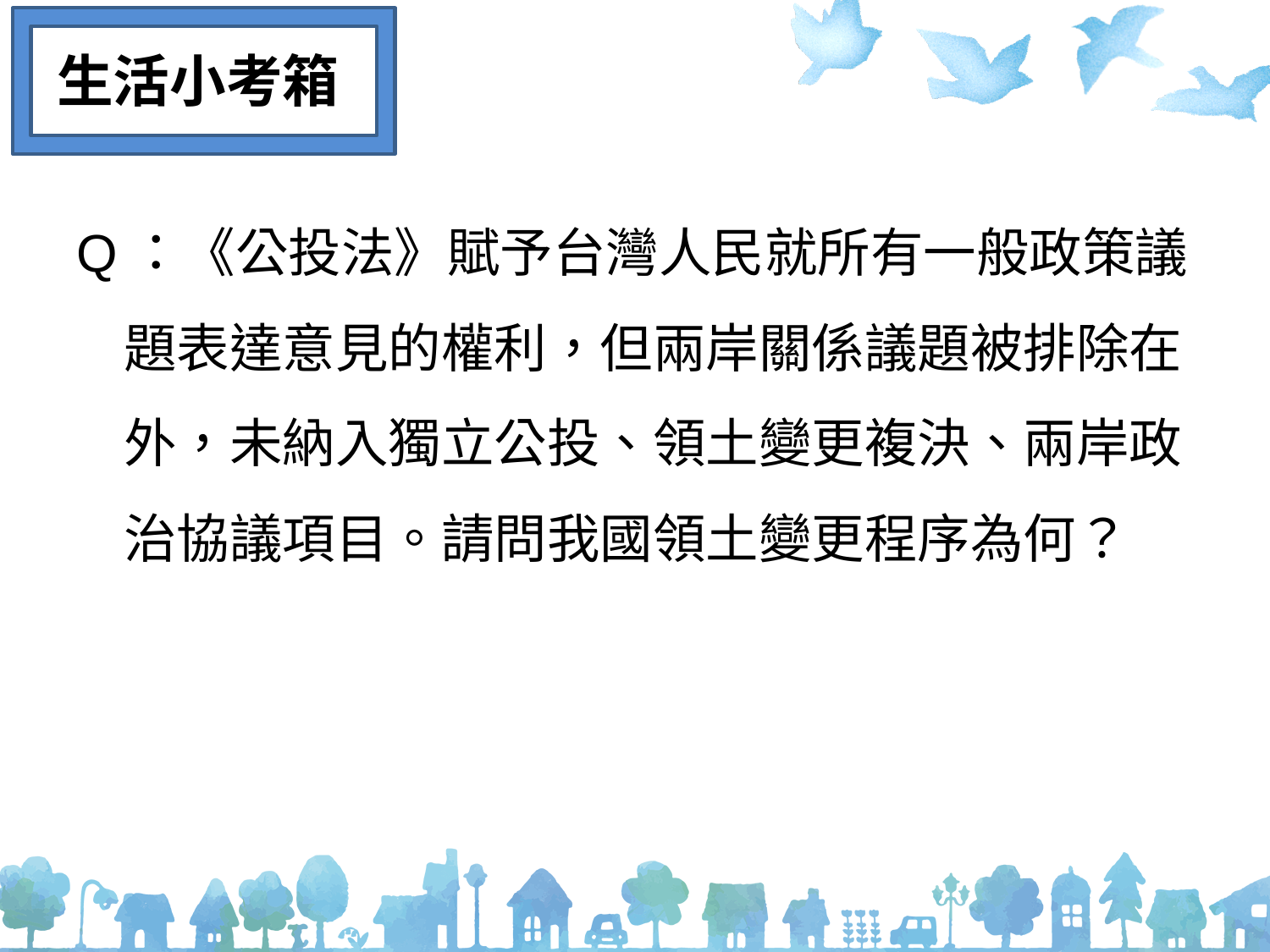

生活小考箱
Q：《公投法》賦予台灣人民就所有一般政策議題表達意見的權利，但兩岸關係議題被排除在外，未納入獨立公投、領土變更複決、兩岸政治協議項目。請問我國領土變更程序為何？